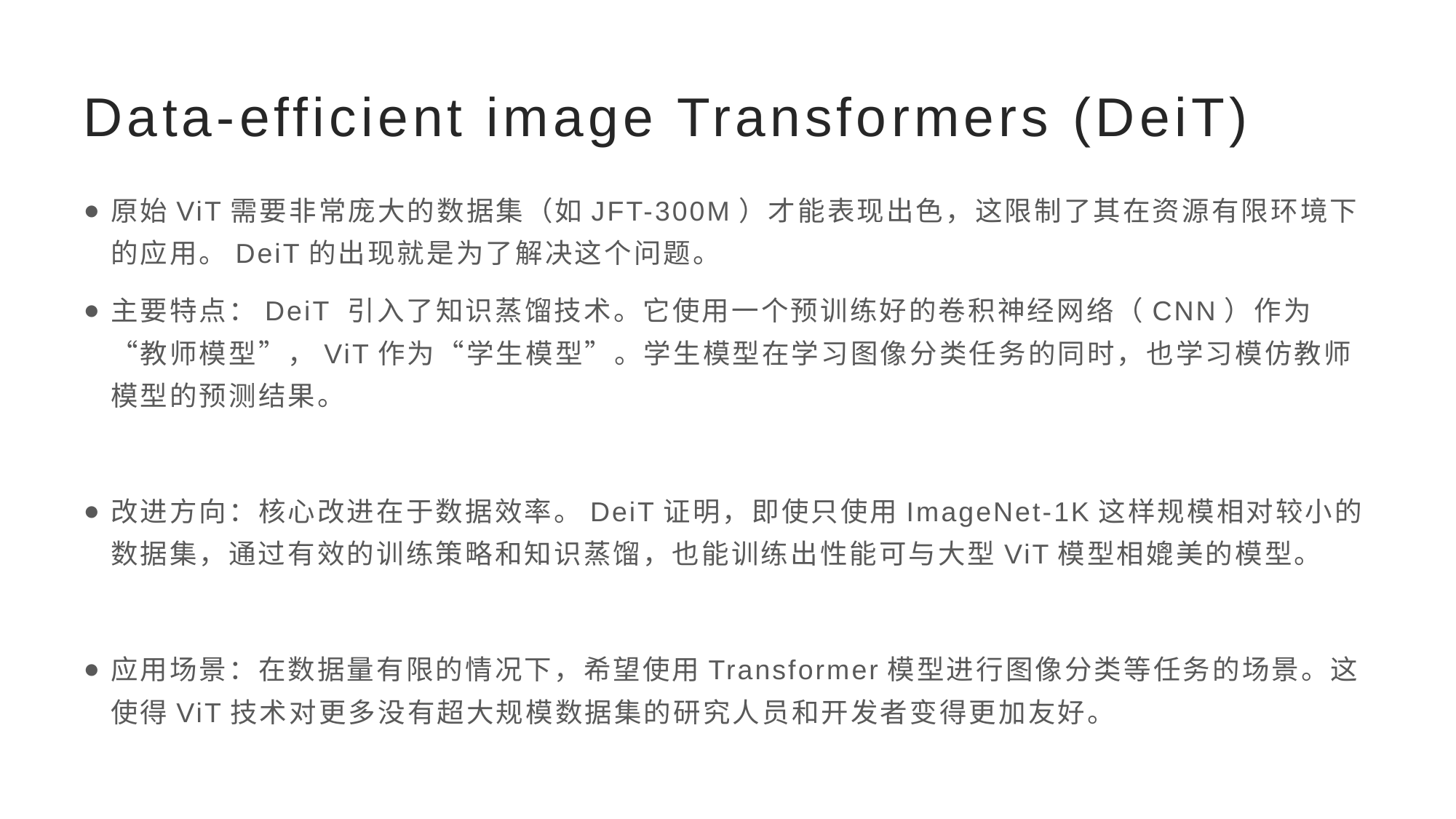

# Data-efficient image Transformers (DeiT)
原始ViT需要非常庞大的数据集（如JFT-300M）才能表现出色，这限制了其在资源有限环境下的应用。DeiT的出现就是为了解决这个问题。
主要特点：DeiT 引入了知识蒸馏技术。它使用一个预训练好的卷积神经网络（CNN）作为“教师模型”，ViT作为“学生模型”。学生模型在学习图像分类任务的同时，也学习模仿教师模型的预测结果。

改进方向：核心改进在于数据效率。DeiT证明，即使只使用ImageNet-1K这样规模相对较小的数据集，通过有效的训练策略和知识蒸馏，也能训练出性能可与大型ViT模型相媲美的模型。

应用场景：在数据量有限的情况下，希望使用Transformer模型进行图像分类等任务的场景。这使得ViT技术对更多没有超大规模数据集的研究人员和开发者变得更加友好。